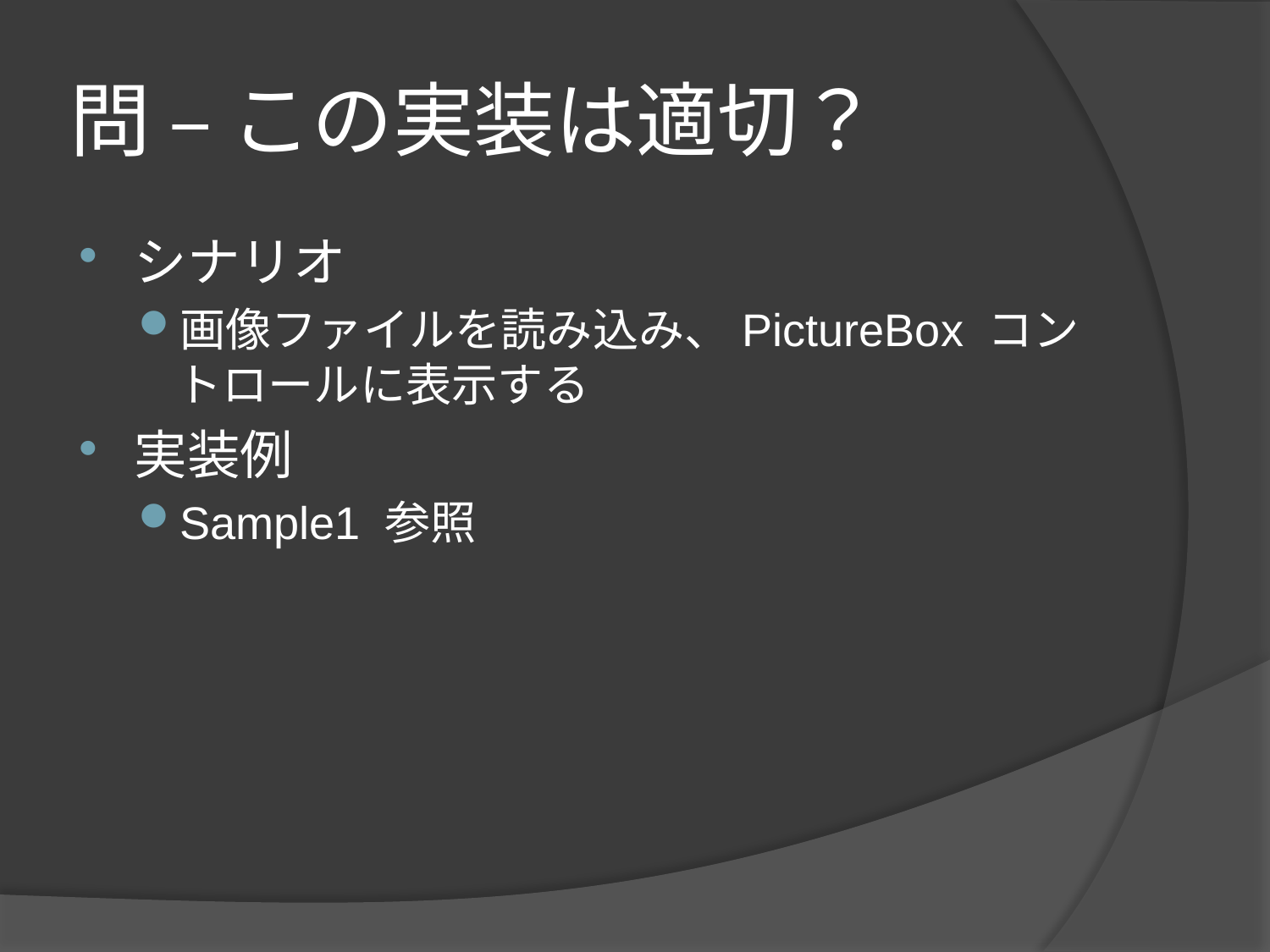

# 問 – この実装は適切？
シナリオ
画像ファイルを読み込み、PictureBox コントロールに表示する
実装例
Sample1 参照